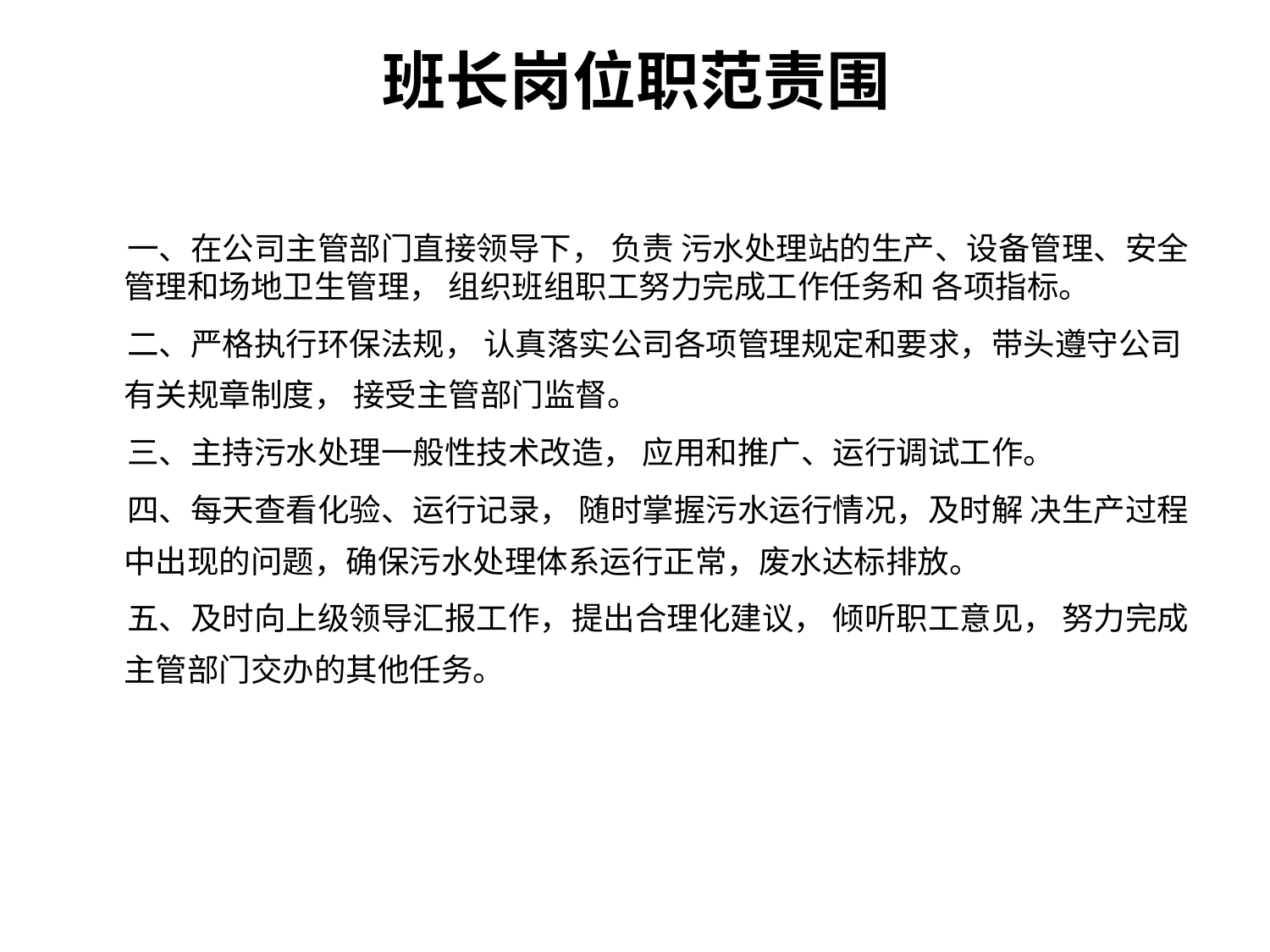

# 班长岗位职范责围
      一、在公司主管部门直接领导下， 负责 污水处理站的生产、设备管理、安全管理和场地卫生管理， 组织班组职工努力完成工作任务和 各项指标。
      二、严格执行环保法规， 认真落实公司各项管理规定和要求，带头遵守公司有关规章制度， 接受主管部门监督。
      三、主持污水处理一般性技术改造， 应用和推广、运行调试工作。
      四、每天查看化验、运行记录， 随时掌握污水运行情况，及时解 决生产过程中出现的问题，确保污水处理体系运行正常，废水达标排放。
      五、及时向上级领导汇报工作，提出合理化建议， 倾听职工意见， 努力完成主管部门交办的其他任务。